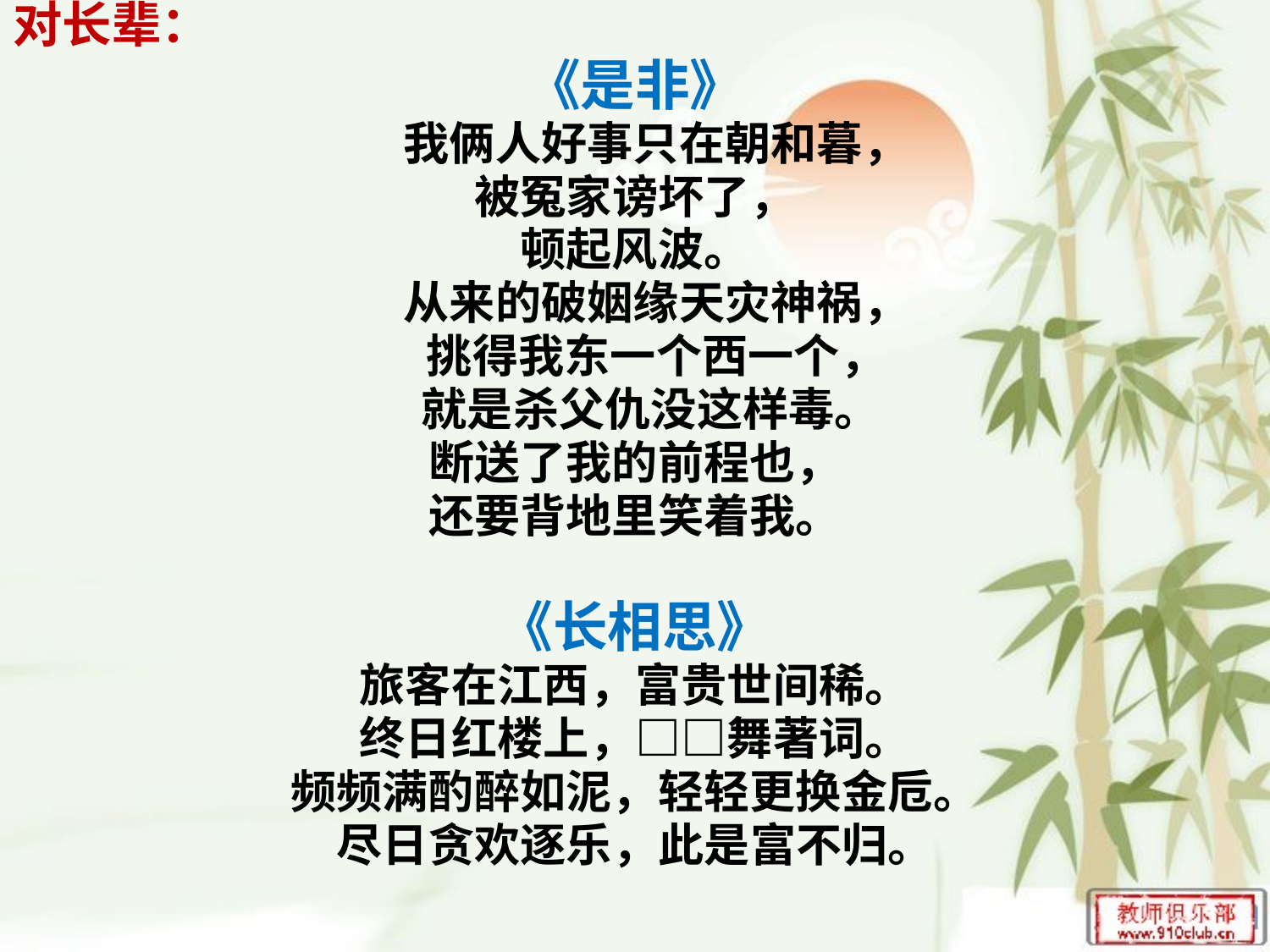

对长辈：
《是非》
   我俩人好事只在朝和暮，
被冤家谤坏了，
顿起风波。
   从来的破姻缘天灾神祸，
   挑得我东一个西一个，
  就是杀父仇没这样毒。
断送了我的前程也，
还要背地里笑着我。

《长相思》
旅客在江西，富贵世间稀。
终日红楼上，□□舞著词。
频频满酌醉如泥，轻轻更换金卮。
尽日贪欢逐乐，此是富不归。